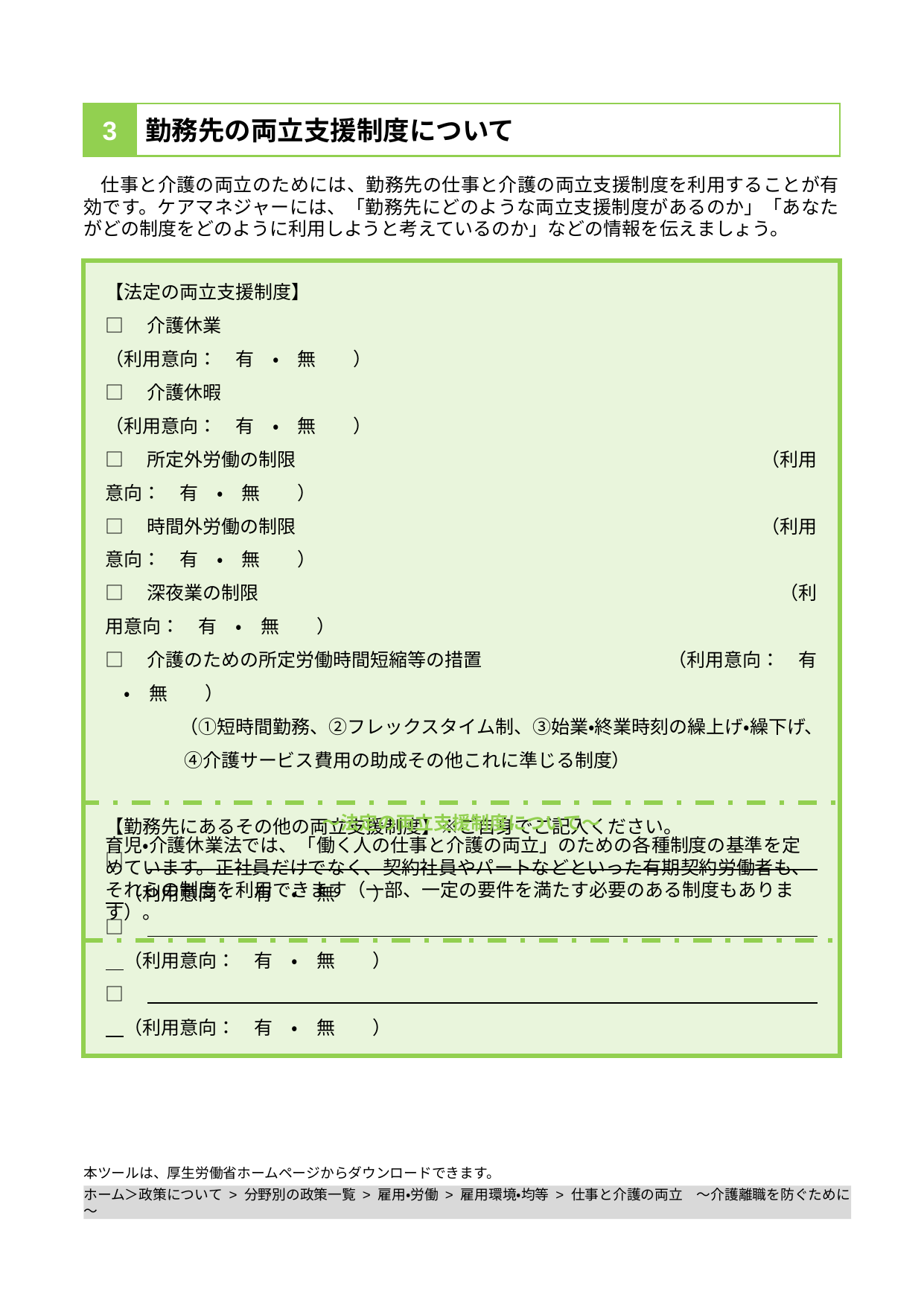

3
勤務先の両立支援制度について
仕事と介護の両立のためには、勤務先の仕事と介護の両立支援制度を利用することが有効です。ケアマネジャーには、「勤務先にどのような両立支援制度があるのか」「あなたがどの制度をどのように利用しようと考えているのか」などの情報を伝えましょう。
【法定の両立支援制度】
□　介護休業　　　　　　　　　　　　　　　　　　　　　　　　　　　　　　　（利用意向：　有　・　無　　）
□　介護休暇　　　　　　　　　　　　　　　　　　　　　　　　　　　　　　　（利用意向：　有　・　無　　）
□　所定外労働の制限　　　　　　　　　　　　　　　　　　　　　　　　　（利用意向：　有　・　無　　）
□　時間外労働の制限　　　　　　　　　　　　　　　　　　　　　　　　　（利用意向：　有　・　無　　）
□　深夜業の制限　　　　　　　　　　　　　　　　　　　　　　　　　　　　（利用意向：　有　・　無　　）
□　介護のための所定労働時間短縮等の措置　　　　　　　　　　（利用意向：　有　・　無　　）
　　　　（①短時間勤務、②フレックスタイム制、③始業・終業時刻の繰上げ・繰下げ、
　　　　 ④介護サービス費用の助成その他これに準じる制度）

【勤務先にあるその他の両立支援制度】※ご自身でご記入ください。
□　　　　　　　　　　　　　　　　　　　　　　　　　　　　　　　　　　　　　　（利用意向：　有　・　無　　）
□　　　　　　　　　　　　　　　　　　　　　　　　　　　　　　　　　　　　　　（利用意向：　有　・　無　　）
□　　　　　　　　　　　　　　　　　　　　　　　　　　　　　　　　　　　　　　（利用意向：　有　・　無　　）
～法定の両立支援制度について～
育児・介護休業法では、「働く人の仕事と介護の両立」のための各種制度の基準を定めています。正社員だけでなく、契約社員やパートなどといった有期契約労働者も、それらの制度を利用できます（一部、一定の要件を満たす必要のある制度もあります）。
本ツールは、厚生労働省ホームページからダウンロードできます。
ホーム＞政策について > 分野別の政策一覧 > 雇用・労働 > 雇用環境・均等 > 仕事と介護の両立　～介護離職を防ぐために～